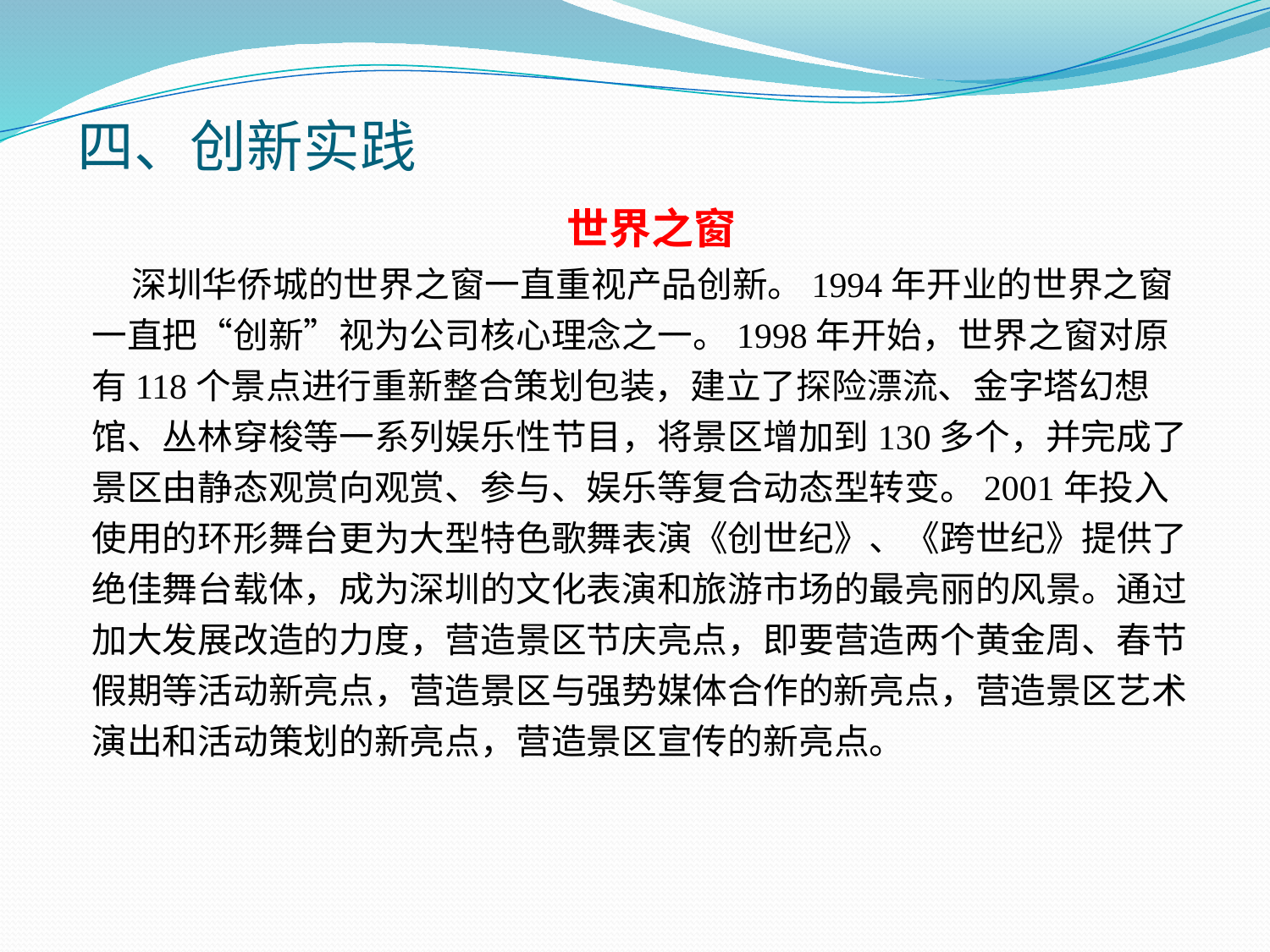

四、创新实践
 世界之窗
    深圳华侨城的世界之窗一直重视产品创新。1994年开业的世界之窗一直把“创新”视为公司核心理念之一。1998年开始，世界之窗对原有118个景点进行重新整合策划包装，建立了探险漂流、金字塔幻想馆、丛林穿梭等一系列娱乐性节目，将景区增加到130多个，并完成了景区由静态观赏向观赏、参与、娱乐等复合动态型转变。2001年投入使用的环形舞台更为大型特色歌舞表演《创世纪》、《跨世纪》提供了绝佳舞台载体，成为深圳的文化表演和旅游市场的最亮丽的风景。通过加大发展改造的力度，营造景区节庆亮点，即要营造两个黄金周、春节假期等活动新亮点，营造景区与强势媒体合作的新亮点，营造景区艺术演出和活动策划的新亮点，营造景区宣传的新亮点。